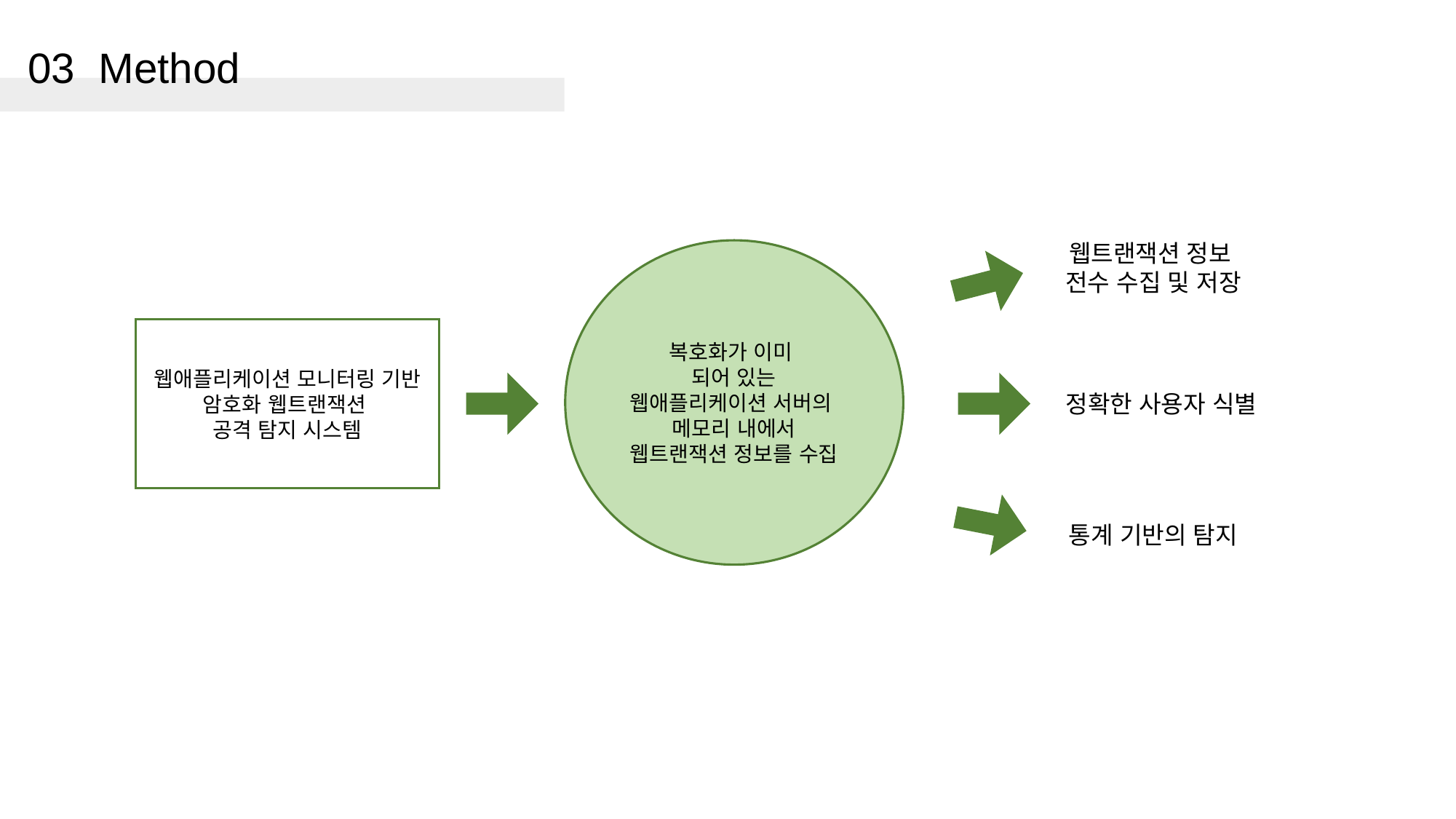

# 03  Method

웹트랜잭션 정보
전수 수집 및 저장
복호화가 이미
되어 있는 웹애플리케이션 서버의
메모리 내에서 웹트랜잭션 정보를 수집

웹애플리케이션 모니터링 기반 암호화 웹트랜잭션
공격 탐지 시스템

정확한 사용자 식별

통계 기반의 탐지